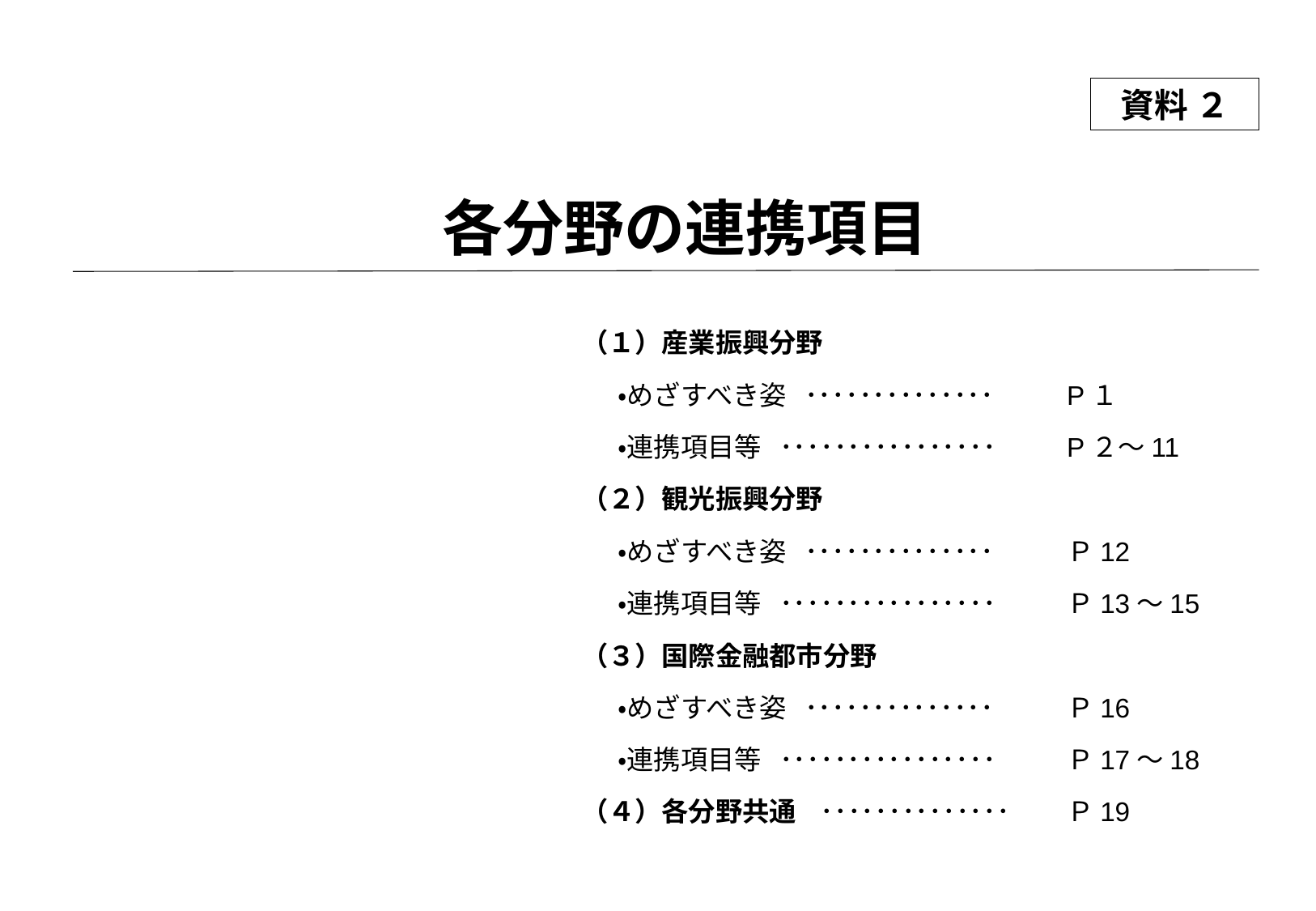

資料 ２
各分野の連携項目
（１）産業振興分野
     ・めざすべき姿   ･･････････････	P１
     ・連携項目等   ････････････････	P２～11
（２）観光振興分野
     ・めざすべき姿   ･･････････････	Ｐ12
     ・連携項目等   ････････････････	Ｐ13～15
（３）国際金融都市分野
     ・めざすべき姿   ･･････････････	Ｐ16
     ・連携項目等   ････････････････	Ｐ17～18
（４）各分野共通    ･･････････････	Ｐ19